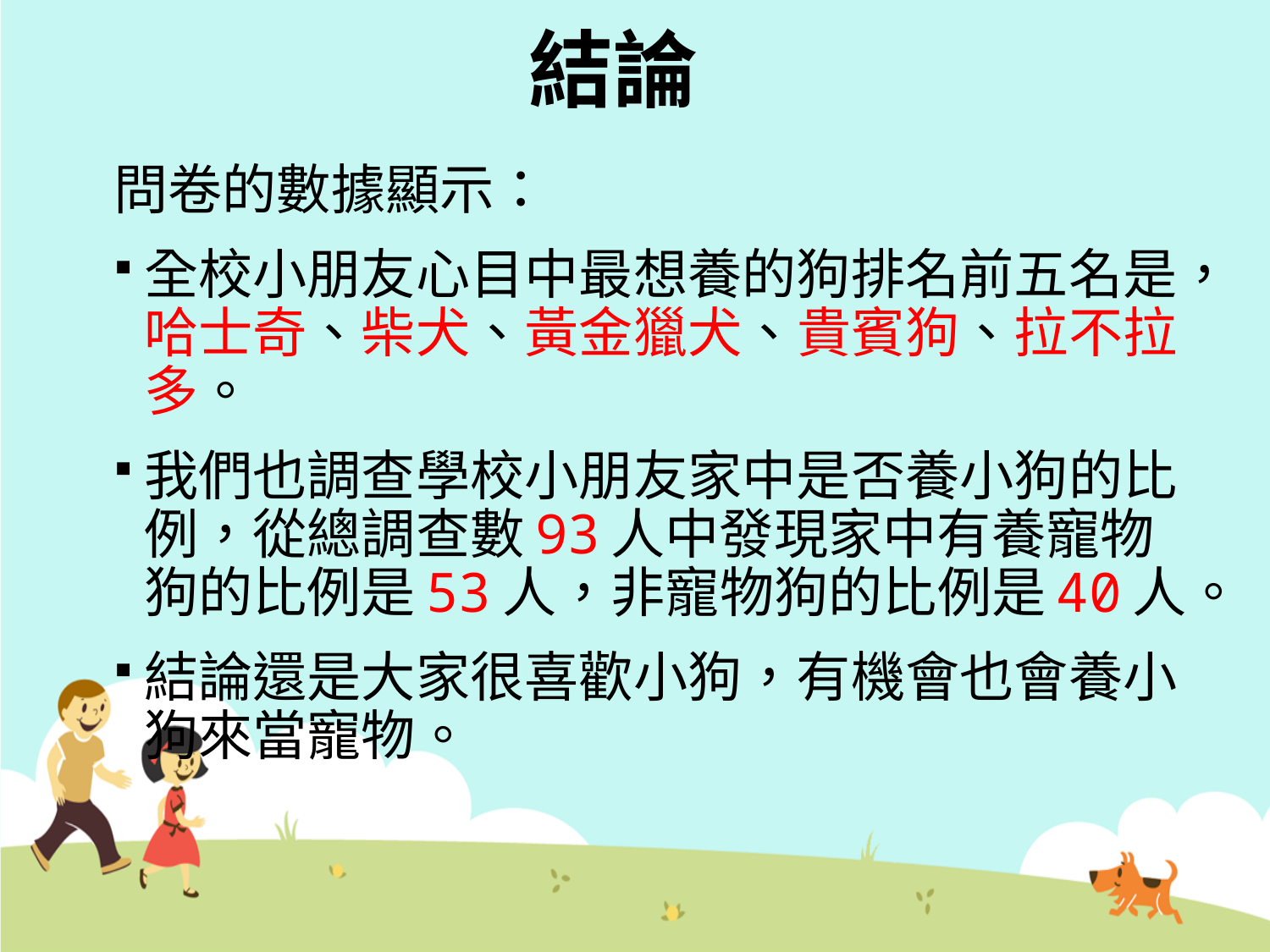

# 結論
問卷的數據顯示：
全校小朋友心目中最想養的狗排名前五名是，哈士奇、柴犬、黃金獵犬、貴賓狗、拉不拉多。
我們也調查學校小朋友家中是否養小狗的比例，從總調查數93人中發現家中有養寵物狗的比例是53人，非寵物狗的比例是40人。
結論還是大家很喜歡小狗，有機會也會養小狗來當寵物。